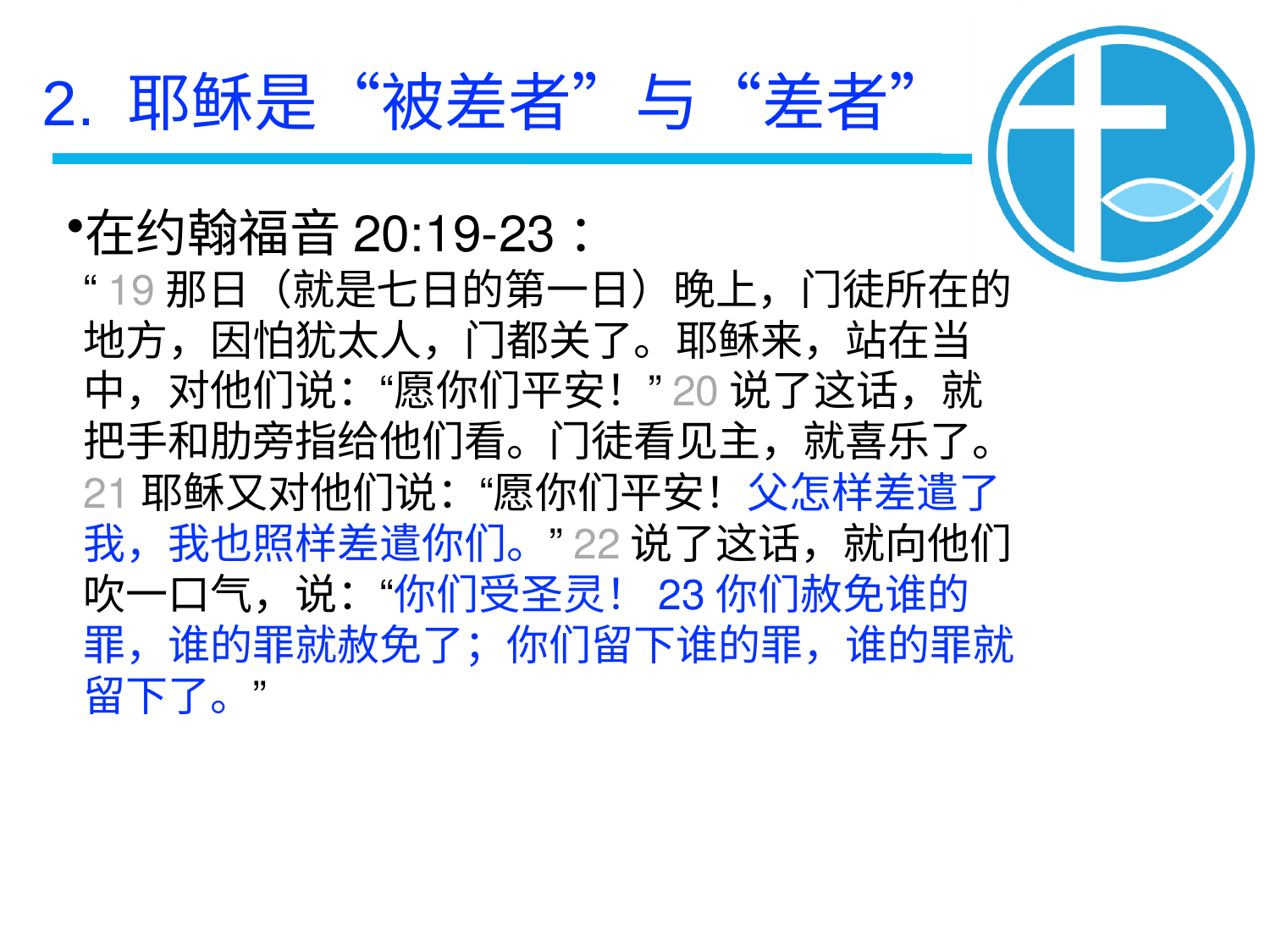

2. 耶稣是“被差者”与“差者”
在约翰福音20:19-23：
“19那日（就是七日的第一日）晚上，门徒所在的地方，因怕犹太人，门都关了。耶稣来，站在当中，对他们说：“愿你们平安！”20说了这话，就把手和肋旁指给他们看。门徒看见主，就喜乐了。21耶稣又对他们说：“愿你们平安！父怎样差遣了我，我也照样差遣你们。”22说了这话，就向他们吹一口气，说：“你们受圣灵！23你们赦免谁的罪，谁的罪就赦免了；你们留下谁的罪，谁的罪就留下了。”